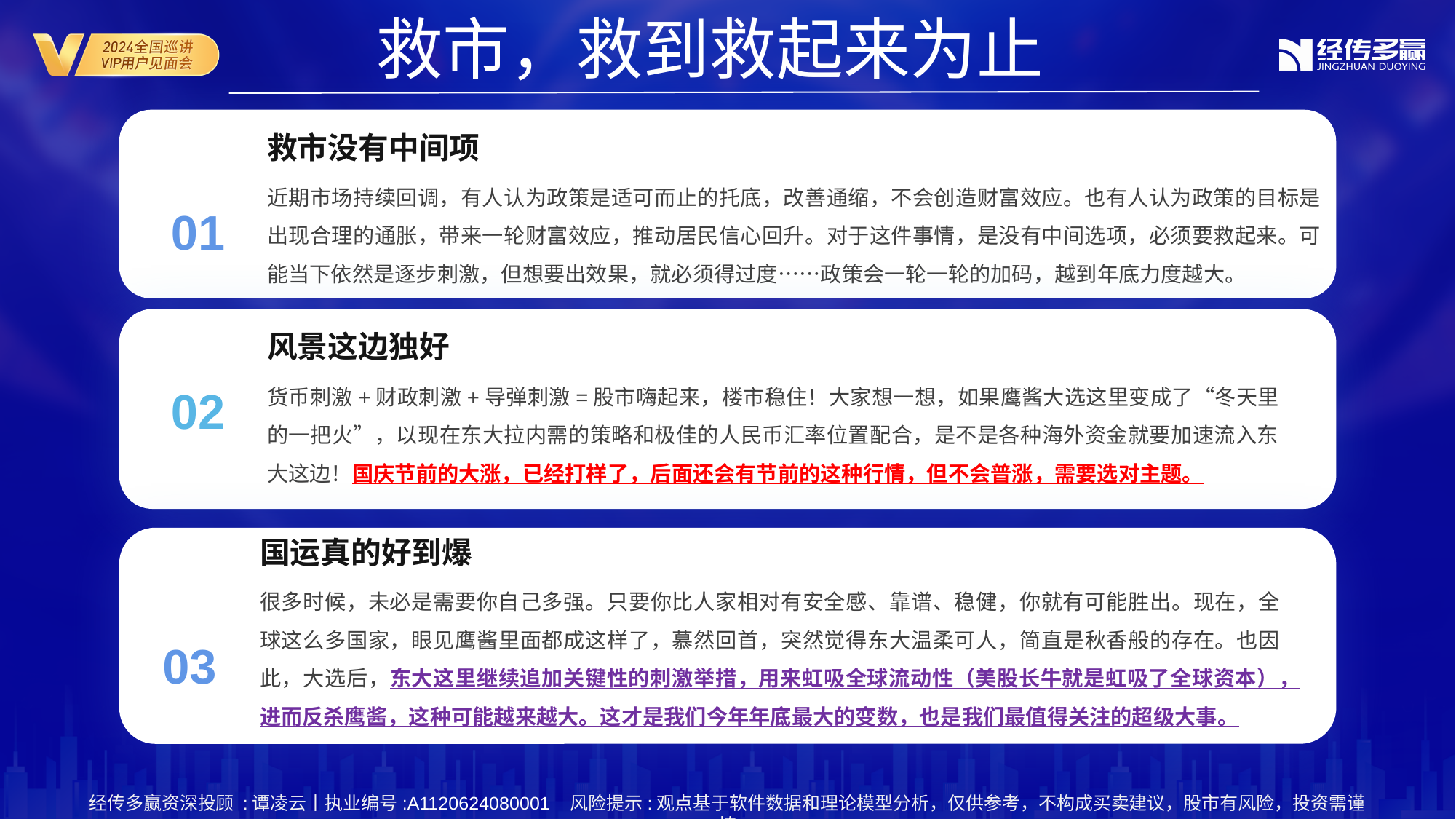

救市，救到救起来为止

救市没有中间项
近期市场持续回调，有人认为政策是适可而止的托底，改善通缩，不会创造财富效应。也有人认为政策的目标是出现合理的通胀，带来一轮财富效应，推动居民信心回升。对于这件事情，是没有中间选项，必须要救起来。可能当下依然是逐步刺激，但想要出效果，就必须得过度……政策会一轮一轮的加码，越到年底力度越大。
01

风景这边独好
货币刺激+财政刺激+导弹刺激=股市嗨起来，楼市稳住！大家想一想，如果鹰酱大选这里变成了“冬天里的一把火”，以现在东大拉内需的策略和极佳的人民币汇率位置配合，是不是各种海外资金就要加速流入东大这边！国庆节前的大涨，已经打样了，后面还会有节前的这种行情，但不会普涨，需要选对主题。
02

国运真的好到爆
很多时候，未必是需要你自己多强。只要你比人家相对有安全感、靠谱、稳健，你就有可能胜出。现在，全球这么多国家，眼见鹰酱里面都成这样了，慕然回首，突然觉得东大温柔可人，简直是秋香般的存在。也因此，大选后，东大这里继续追加关键性的刺激举措，用来虹吸全球流动性（美股长牛就是虹吸了全球资本），进而反杀鹰酱，这种可能越来越大。这才是我们今年年底最大的变数，也是我们最值得关注的超级大事。
03
经传多赢资深投顾 :谭凌云丨执业编号:A1120624080001   风险提示:观点基于软件数据和理论模型分析，仅供参考，不构成买卖建议，股市有风险，投资需谨慎